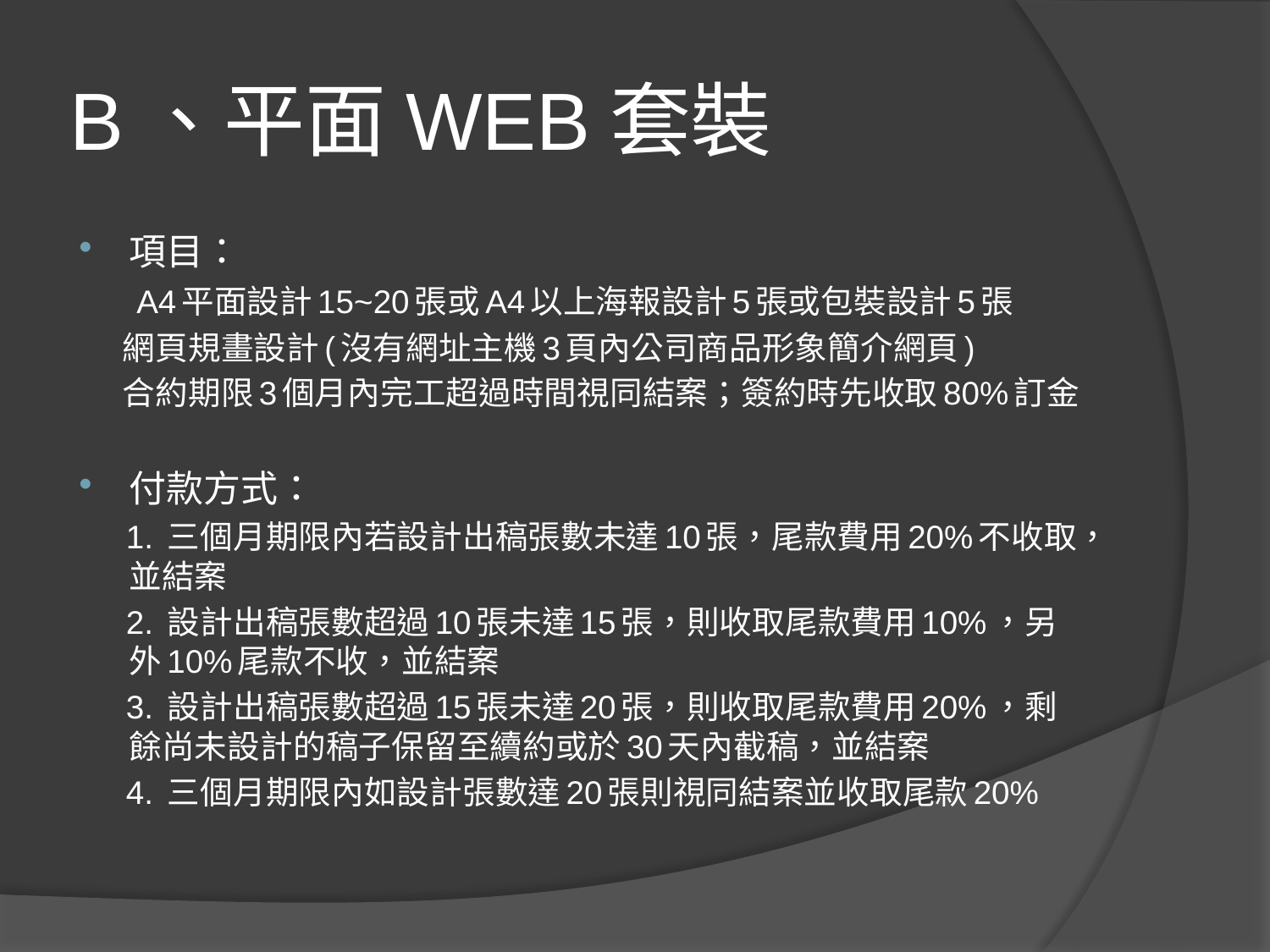

# B、平面WEB套裝
項目：
      A4平面設計15~20張或A4以上海報設計5張或包裝設計5張
     網頁規畫設計(沒有網址主機3頁內公司商品形象簡介網頁)
     合約期限3個月內完工超過時間視同結案；簽約時先收取80%訂金

付款方式：
     1. 三個月期限內若設計出稿張數未達10張，尾款費用20%不收取，並結案
     2. 設計出稿張數超過10張未達15張，則收取尾款費用10%，另外10%尾款不收，並結案
     3. 設計出稿張數超過15張未達20張，則收取尾款費用20%，剩餘尚未設計的稿子保留至續約或於30天內截稿，並結案
     4. 三個月期限內如設計張數達20張則視同結案並收取尾款20%